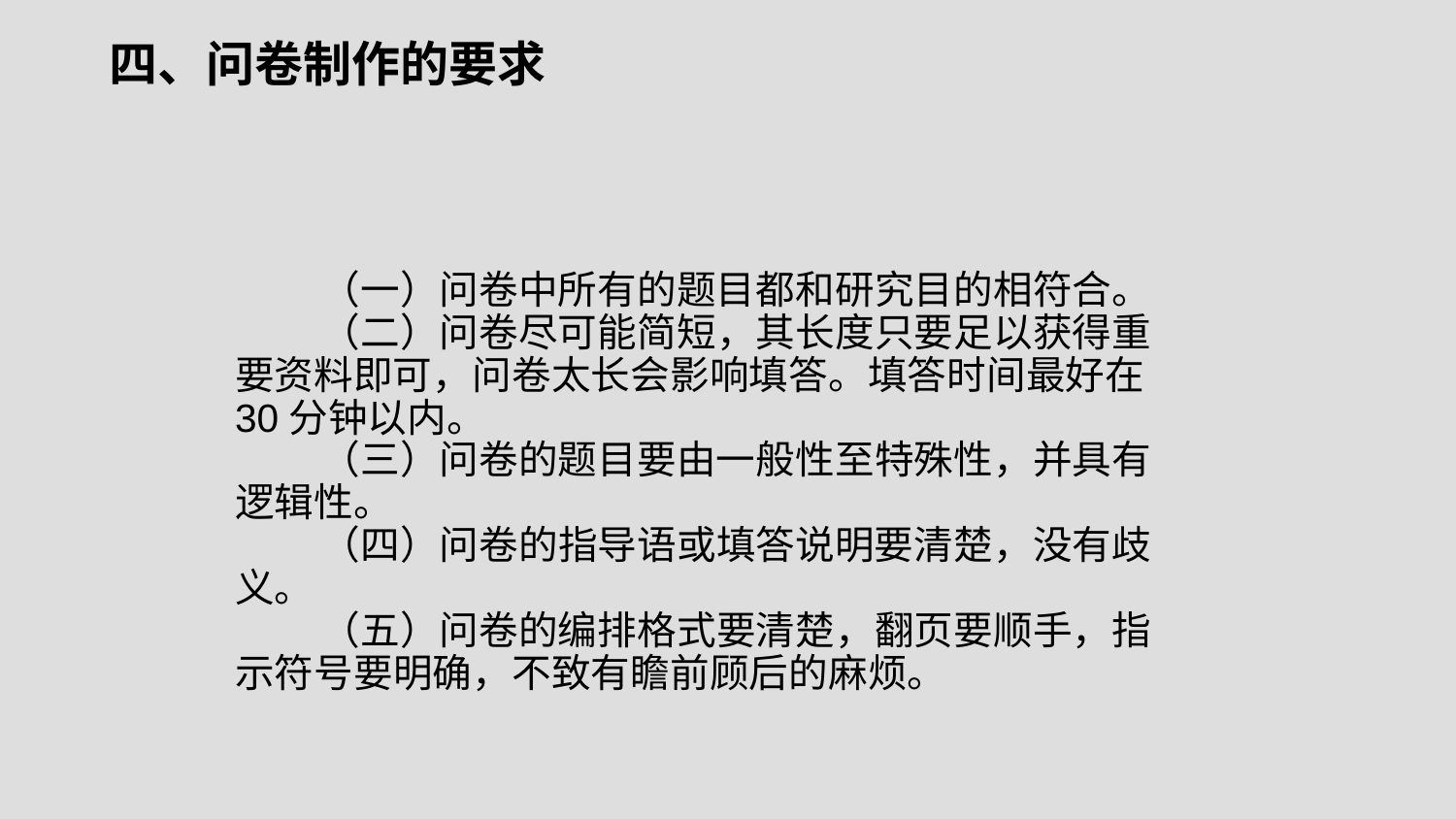

# 四、问卷制作的要求
（一）问卷中所有的题目都和研究目的相符合。
（二）问卷尽可能简短，其长度只要足以获得重要资料即可，问卷太长会影响填答。填答时间最好在30分钟以内。
（三）问卷的题目要由一般性至特殊性，并具有逻辑性。
（四）问卷的指导语或填答说明要清楚，没有歧义。
（五）问卷的编排格式要清楚，翻页要顺手，指示符号要明确，不致有瞻前顾后的麻烦。